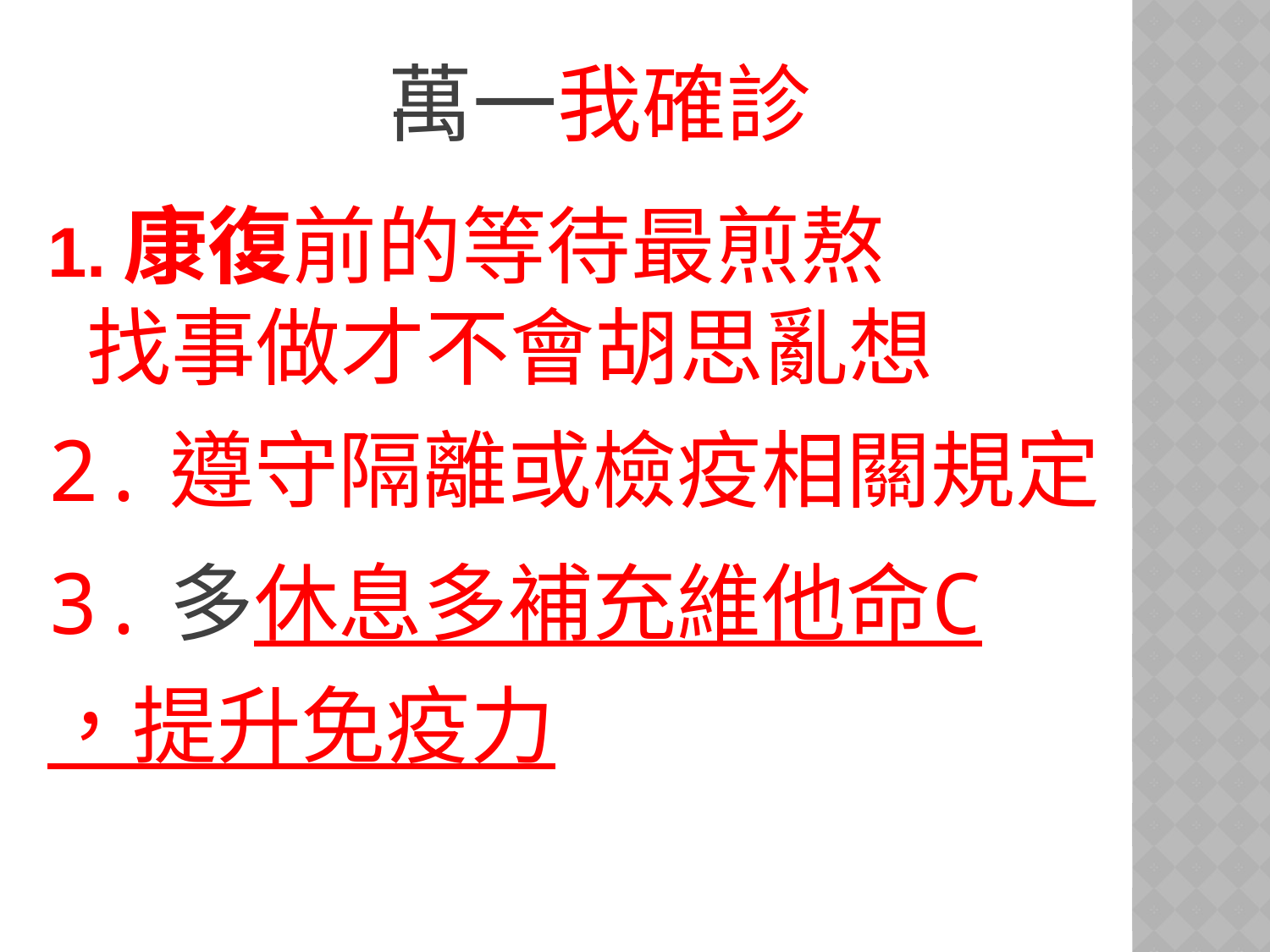

萬一我確診

1.康復前的等待最煎熬
 找事做才不會胡思亂想
2.遵守隔離或檢疫相關規定
3.多休息多補充維他命C，提升免疫力